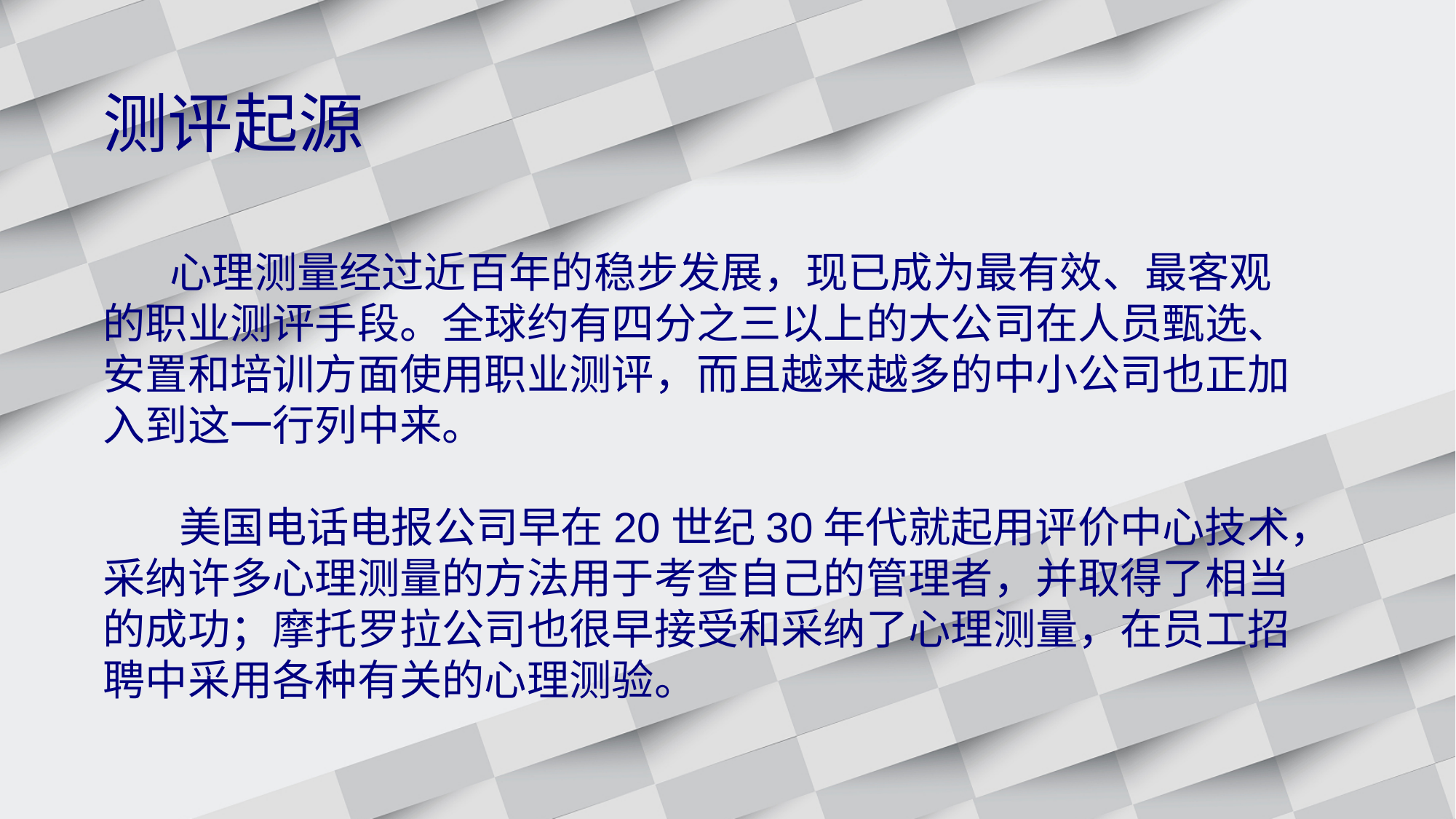

测评起源
      心理测量经过近百年的稳步发展，现已成为最有效、最客观的职业测评手段。全球约有四分之三以上的大公司在人员甄选、安置和培训方面使用职业测评，而且越来越多的中小公司也正加入到这一行列中来。

       美国电话电报公司早在20世纪30年代就起用评价中心技术，采纳许多心理测量的方法用于考查自己的管理者，并取得了相当的成功；摩托罗拉公司也很早接受和采纳了心理测量，在员工招聘中采用各种有关的心理测验。